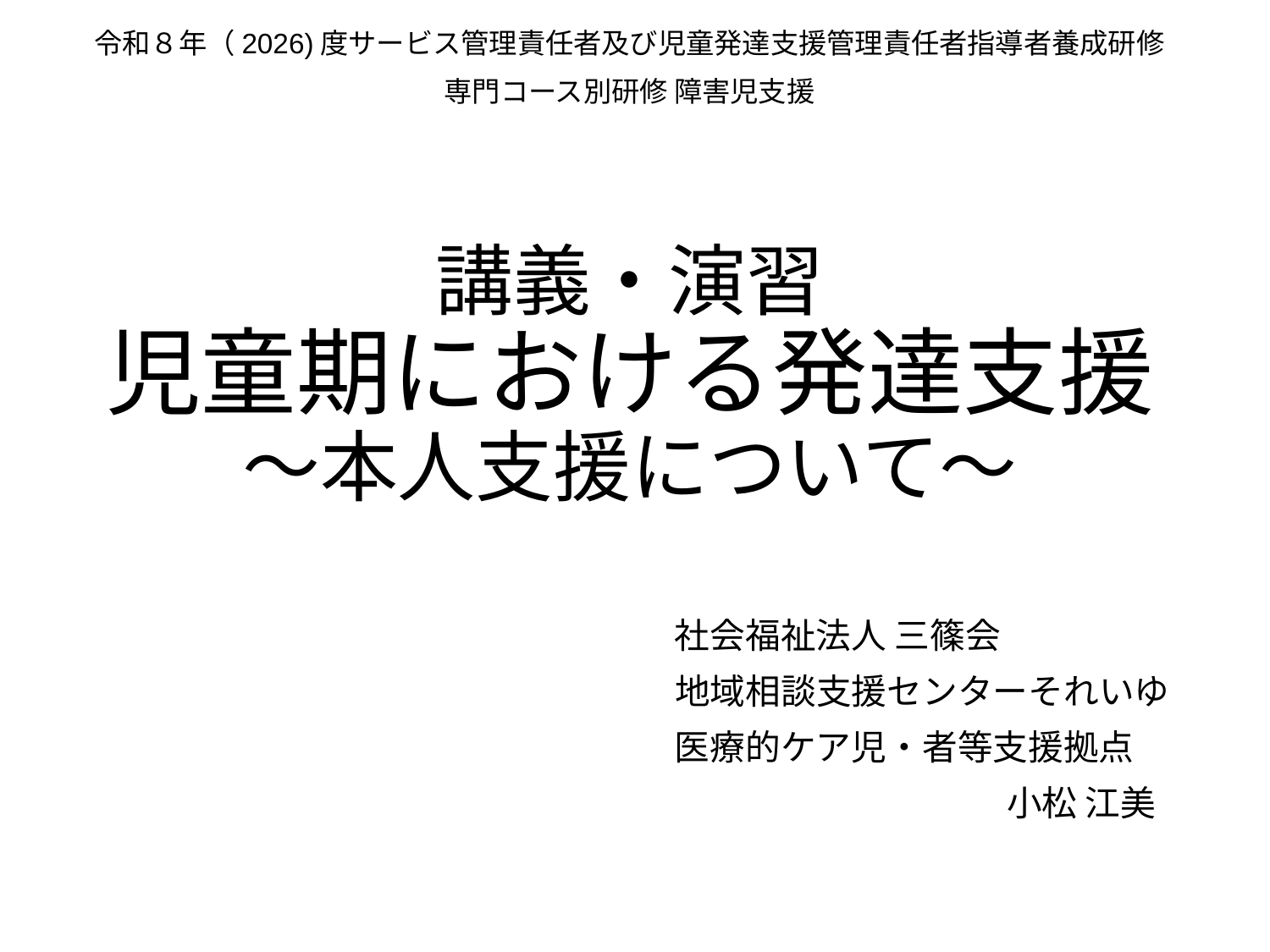

令和８年（2026)度サービス管理責任者及び児童発達支援管理責任者指導者養成研修
専門コース別研修 障害児支援
# 講義・演習 児童期における発達支援 〜本人支援について〜
　　　　　　　　 社会福祉法人 三篠会
　　　　　　　　　　　　　地域相談支援センターそれいゆ
　　　　　　　　　　　　医療的ケア児・者等支援拠点
　　　　　　　　　　　　　　　　　　　　　　小松 江美